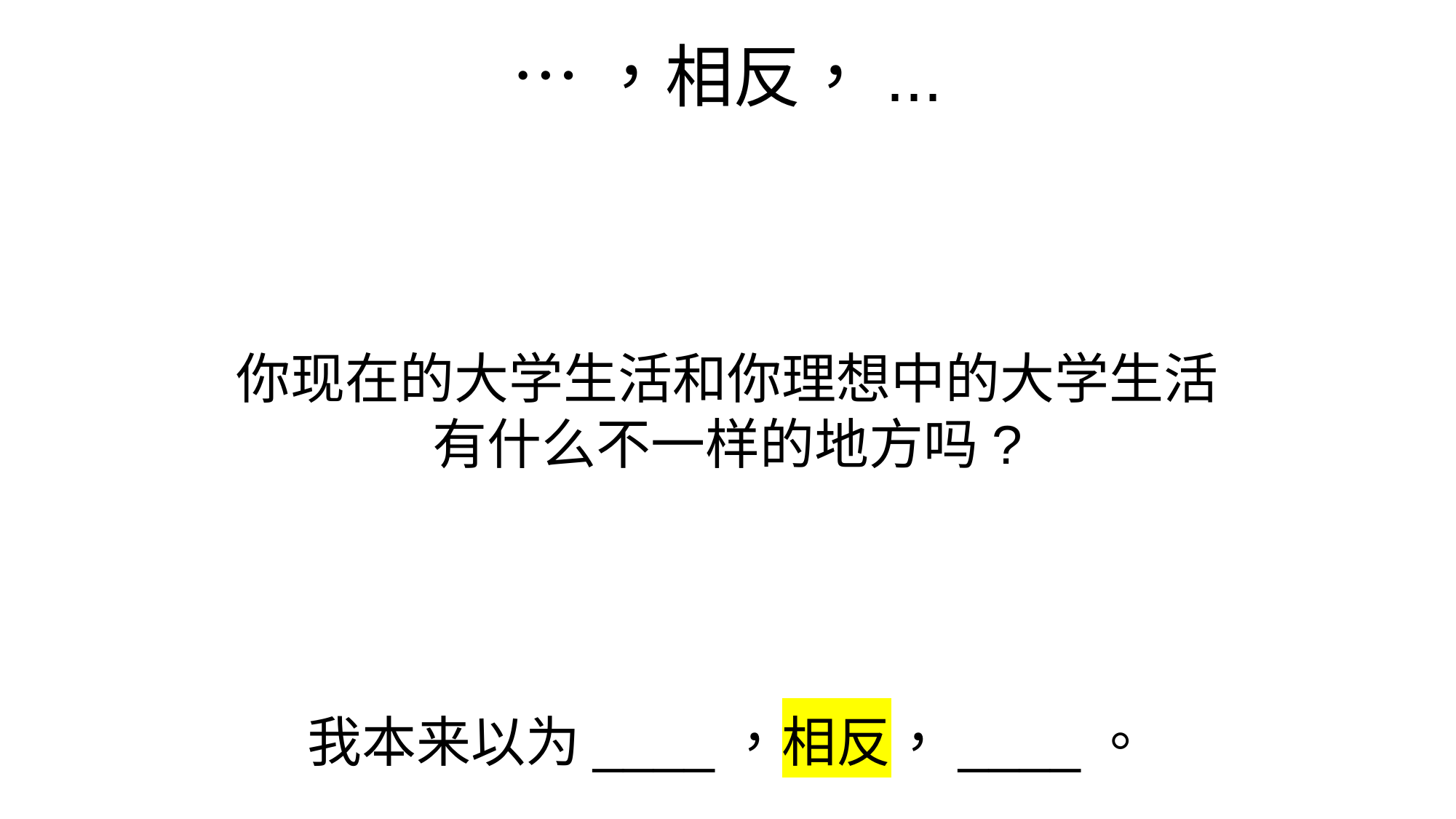

# …，相反，...
你现在的大学生活和你理想中的大学生活
有什么不一样的地方吗?
我本来以为____，相反，____。